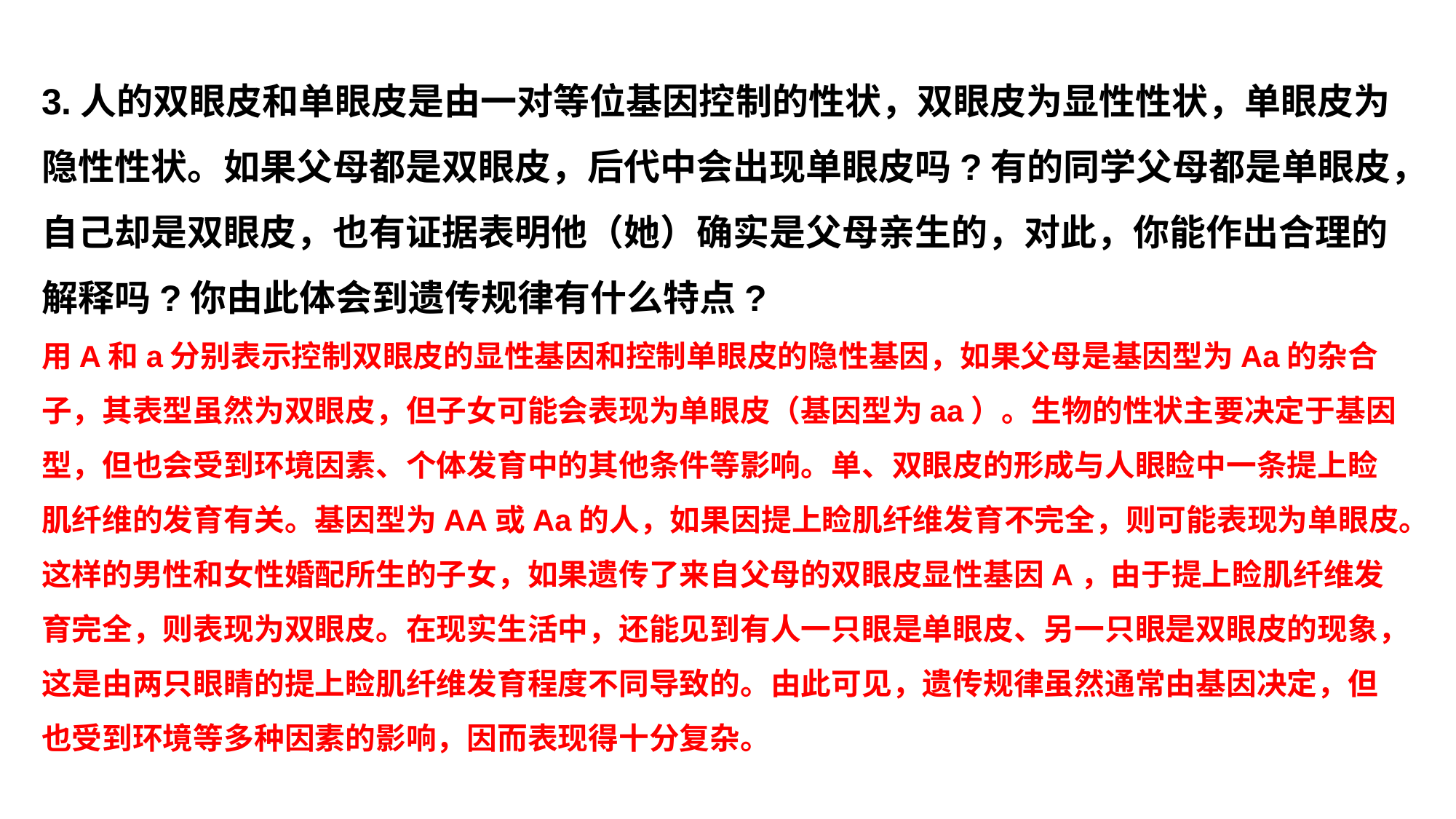

3.人的双眼皮和单眼皮是由一对等位基因控制的性状，双眼皮为显性性状，单眼皮为隐性性状。如果父母都是双眼皮，后代中会出现单眼皮吗?有的同学父母都是单眼皮，自己却是双眼皮，也有证据表明他（她）确实是父母亲生的，对此，你能作出合理的解释吗?你由此体会到遗传规律有什么特点?
用A和a分别表示控制双眼皮的显性基因和控制单眼皮的隐性基因，如果父母是基因型为Aa的杂合子，其表型虽然为双眼皮，但子女可能会表现为单眼皮（基因型为aa）。生物的性状主要决定于基因型，但也会受到环境因素、个体发育中的其他条件等影响。单、双眼皮的形成与人眼睑中一条提上睑肌纤维的发育有关。基因型为AA或Aa的人，如果因提上睑肌纤维发育不完全，则可能表现为单眼皮。这样的男性和女性婚配所生的子女，如果遗传了来自父母的双眼皮显性基因A，由于提上睑肌纤维发育完全，则表现为双眼皮。在现实生活中，还能见到有人一只眼是单眼皮、另一只眼是双眼皮的现象，这是由两只眼睛的提上睑肌纤维发育程度不同导致的。由此可见，遗传规律虽然通常由基因决定，但也受到环境等多种因素的影响，因而表现得十分复杂。